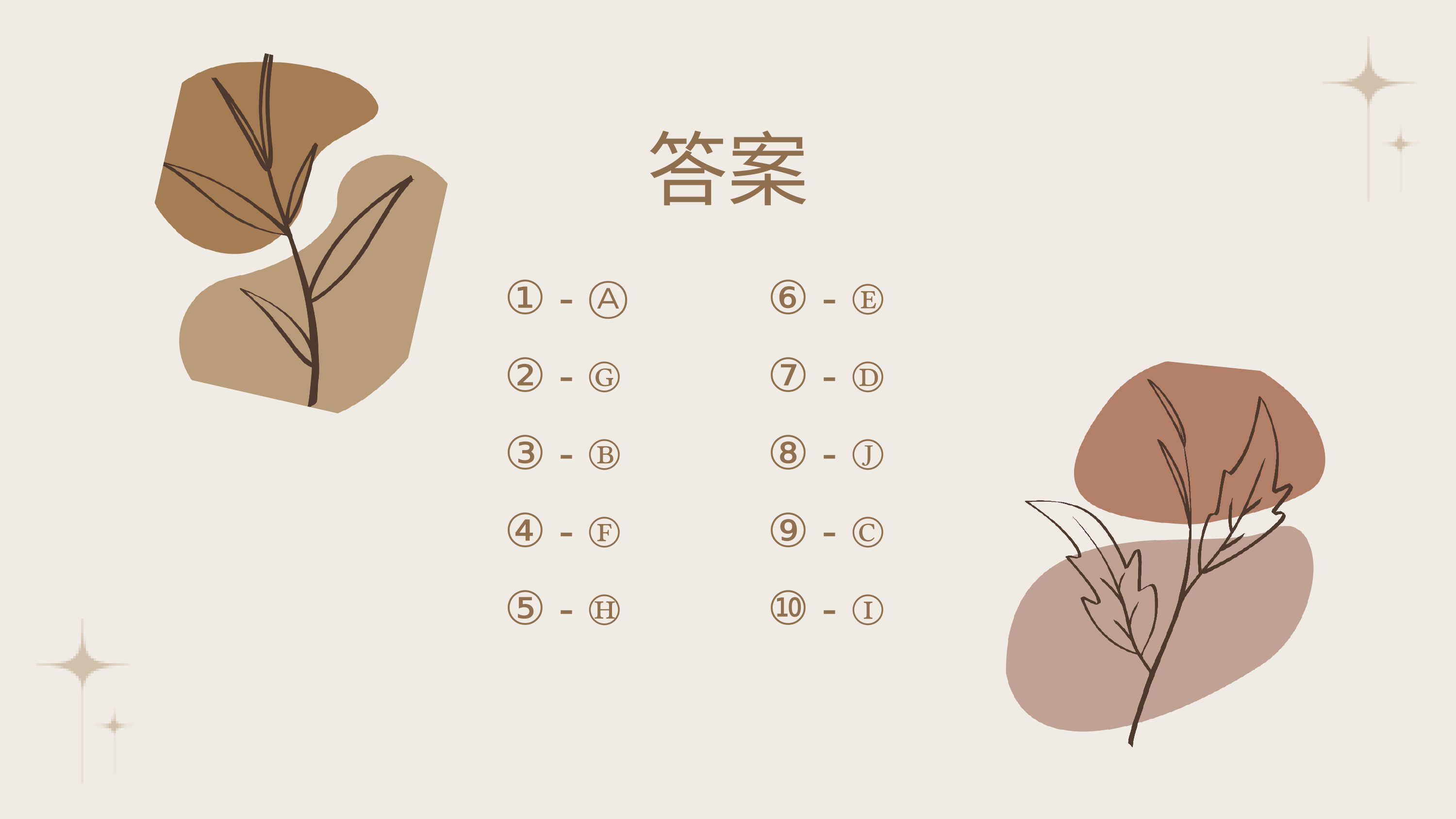

答案
① - Ⓐ
② - Ⓖ
③ - Ⓑ
④ - Ⓕ
⑤ - Ⓗ
⑥ - Ⓔ
⑦ - Ⓓ
⑧ - Ⓙ
⑨ - Ⓒ
⑩ - Ⓘ